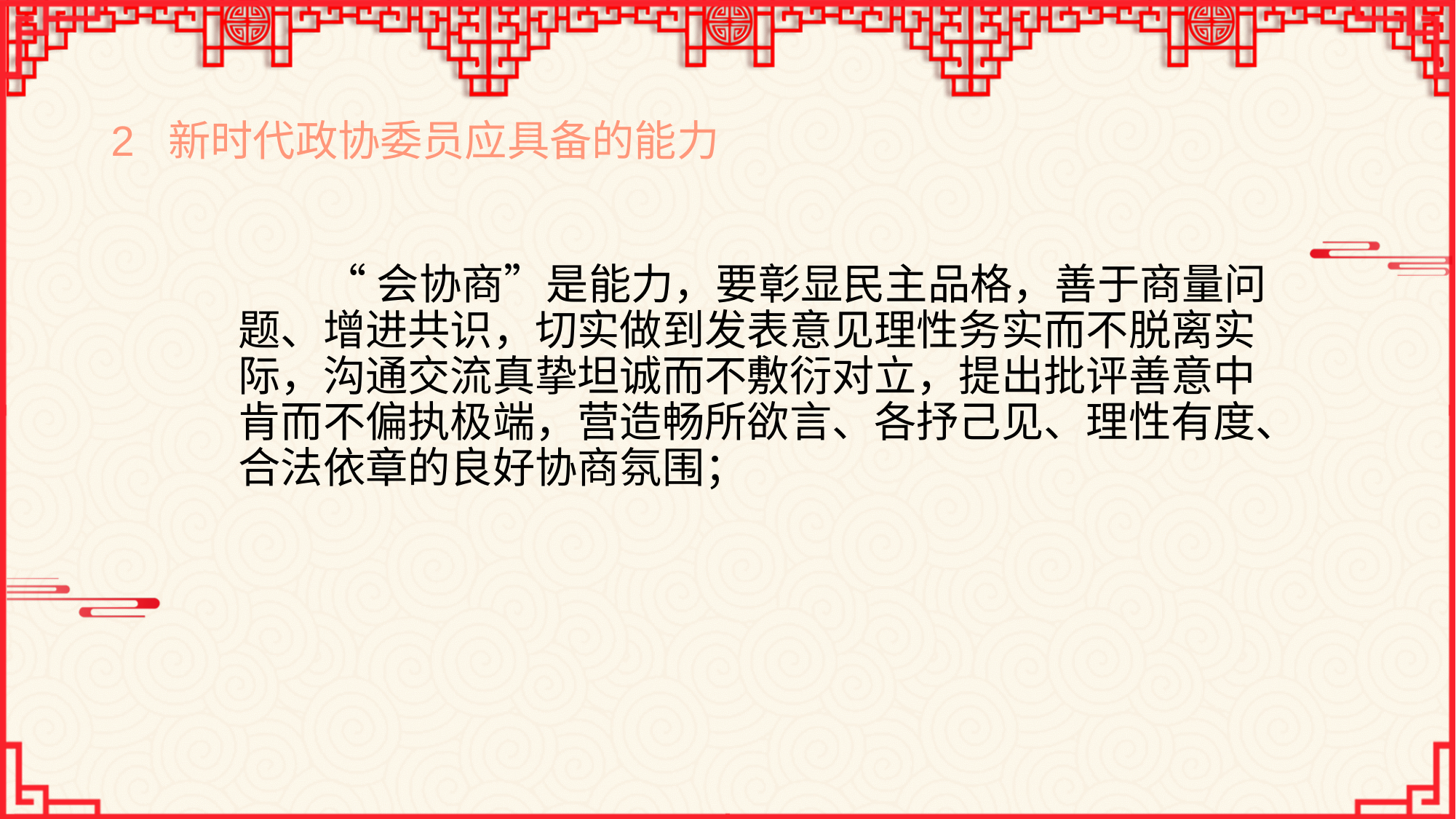

# 2  新时代政协委员应具备的能力
“会协商”是能力，要彰显民主品格，善于商量问题、增进共识，切实做到发表意见理性务实而不脱离实际，沟通交流真挚坦诚而不敷衍对立，提出批评善意中肯而不偏执极端，营造畅所欲言、各抒己见、理性有度、合法依章的良好协商氛围；